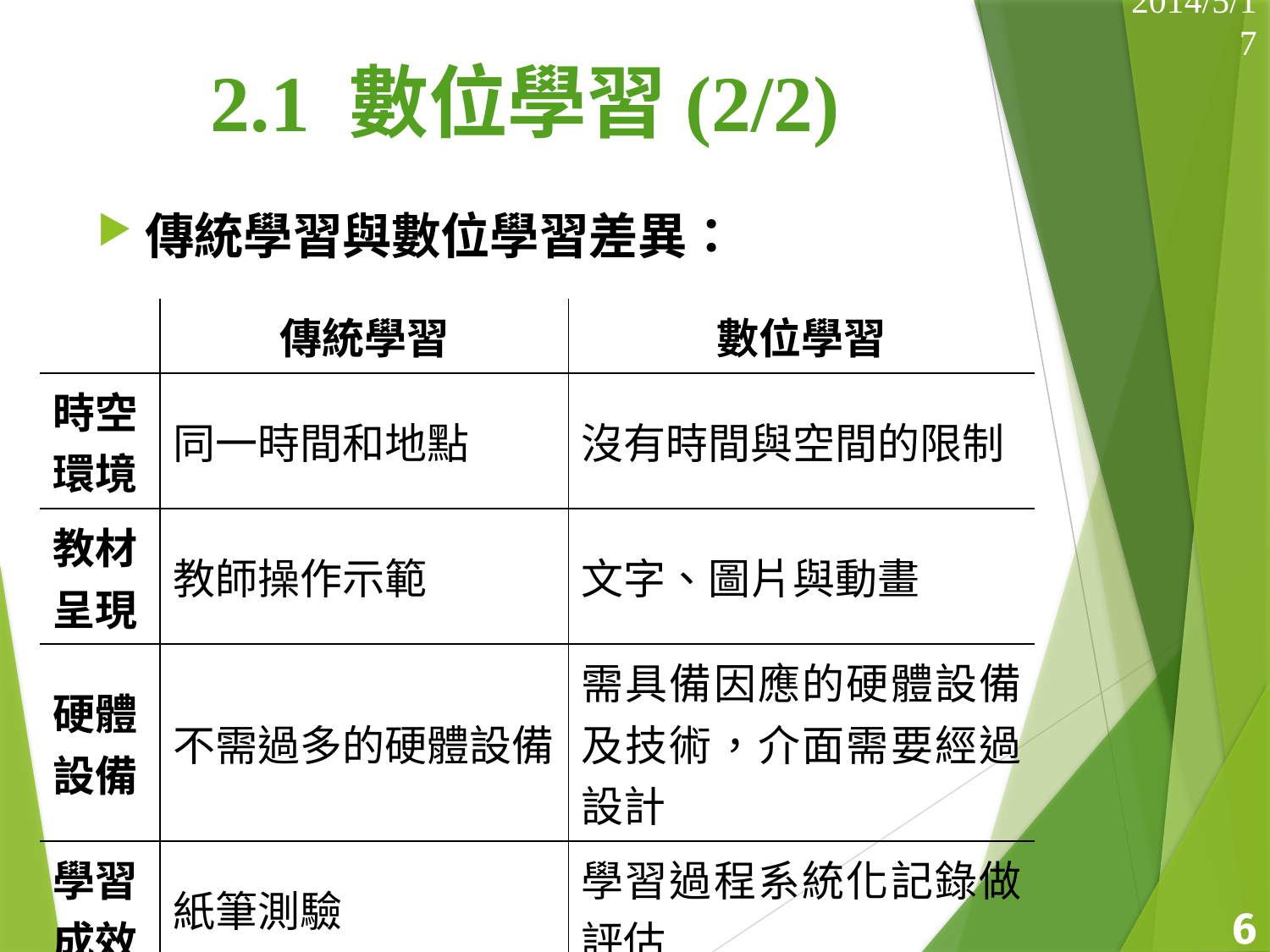

2014/5/17
# 2.1 數位學習(2/2)
傳統學習與數位學習差異：

|  | 傳統學習 | 數位學習 |
| --- | --- | --- |
| 時空環境 | 同一時間和地點 | 沒有時間與空間的限制 |
| 教材呈現 | 教師操作示範 | 文字、圖片與動畫 |
| 硬體設備 | 不需過多的硬體設備 | 需具備因應的硬體設備及技術，介面需要經過設計 |
| 學習成效 | 紙筆測驗 | 學習過程系統化記錄做評估 |
6